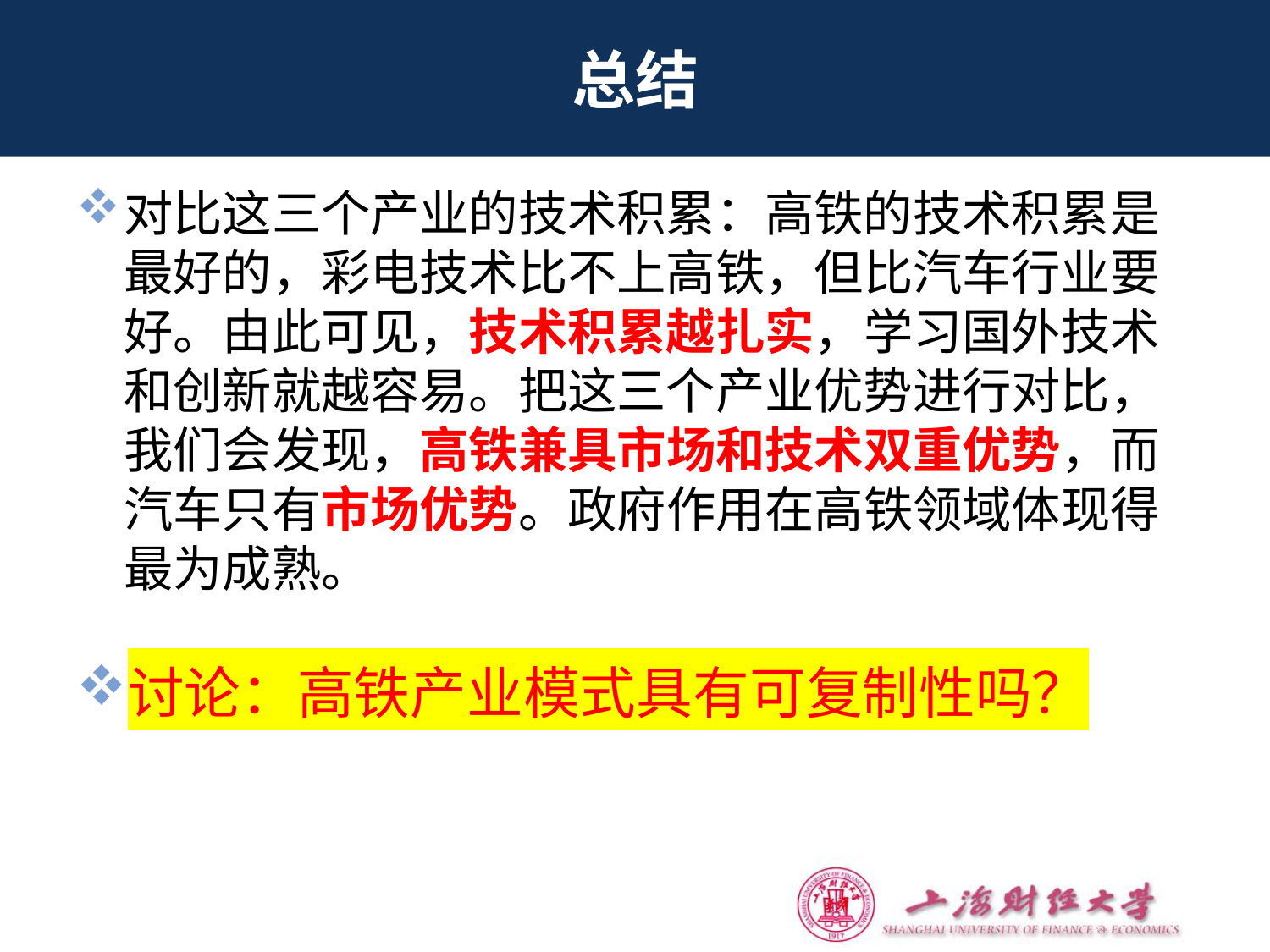

# 总结
对比这三个产业的技术积累：高铁的技术积累是最好的，彩电技术比不上高铁，但比汽车行业要好。由此可见，技术积累越扎实，学习国外技术和创新就越容易。把这三个产业优势进行对比，我们会发现，高铁兼具市场和技术双重优势，而汽车只有市场优势。政府作用在高铁领域体现得最为成熟。

讨论：高铁产业模式具有可复制性吗？